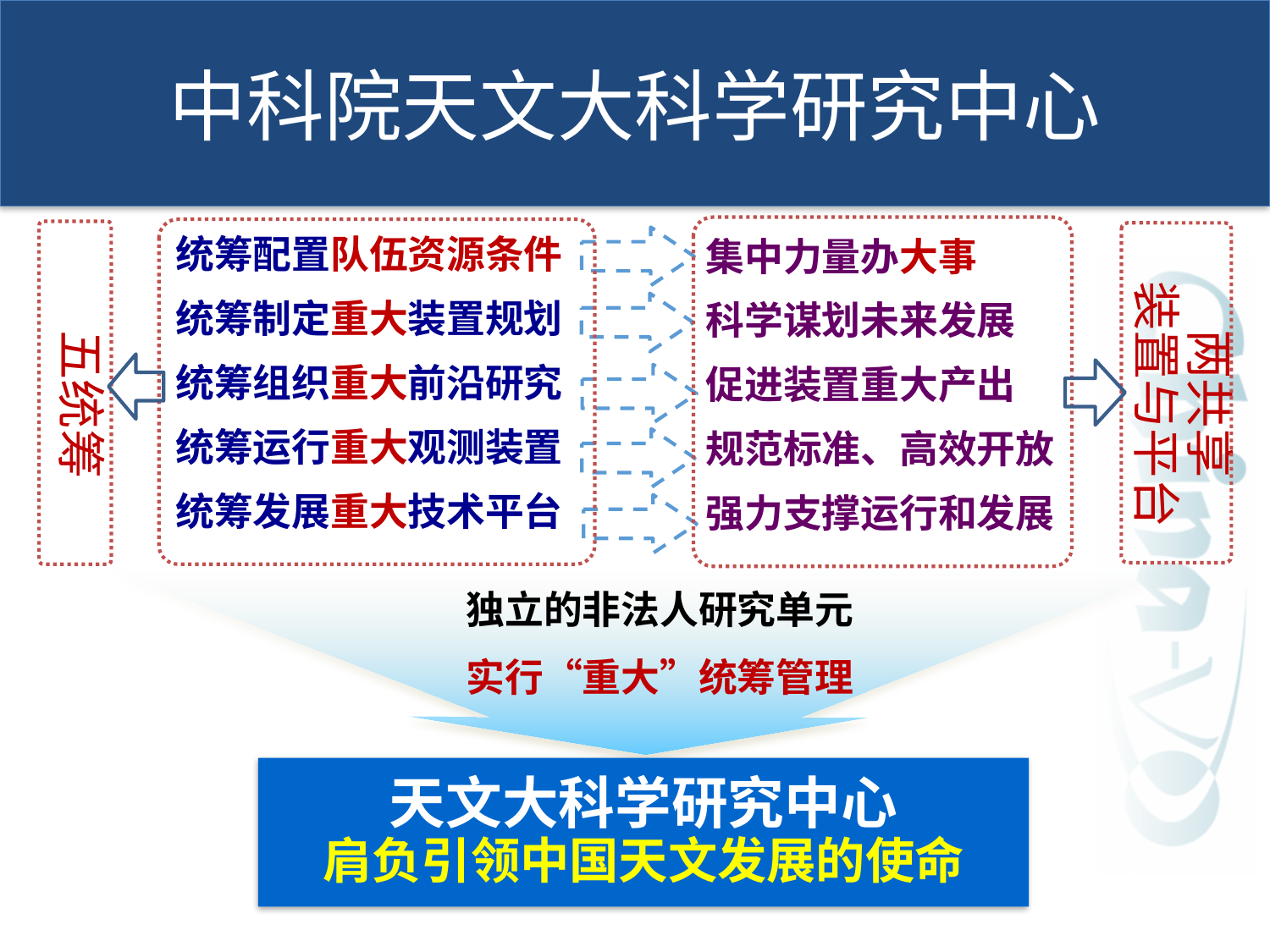

# 中科院天文大科学研究中心

统筹配置队伍资源条件
统筹制定重大装置规划
统筹组织重大前沿研究
统筹运行重大观测装置
统筹发展重大技术平台

集中力量办大事
科学谋划未来发展
促进装置重大产出
规范标准、高效开放
强力支撑运行和发展

装置与平台

两共享
五统筹

独立的非法人研究单元
实行“重大”统筹管理
天文大科学研究中心
肩负引领中国天文发展的使命